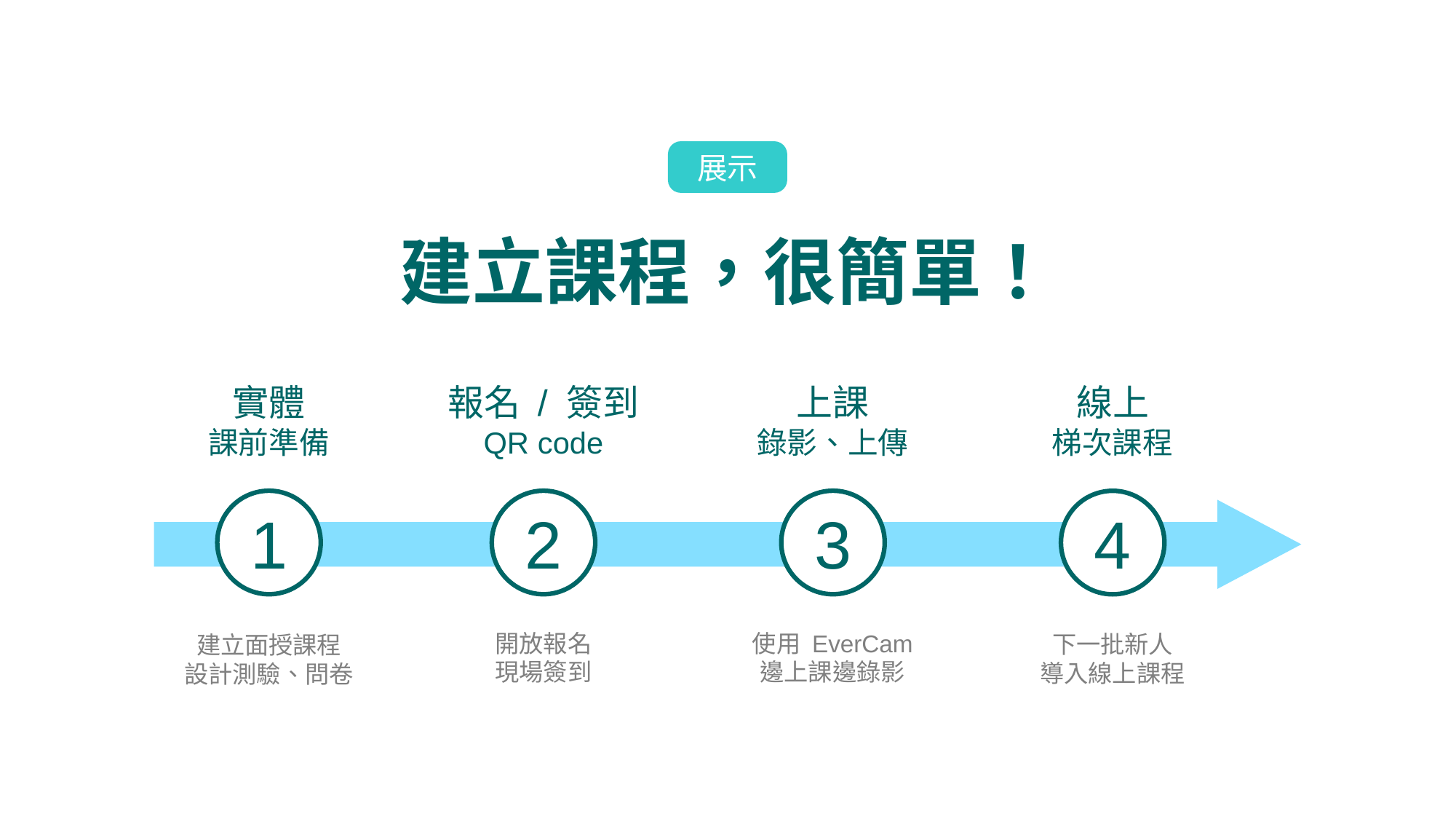

# 建立課程，很簡單！
展示
上課
錄影、上傳
線上
梯次課程
報名 / 簽到
QR code
實體
課前準備
1
2
3
4

開放報名
現場簽到
使用 EverCam
邊上課邊錄影
下一批新人
導入線上課程
建立面授課程
設計測驗、問卷